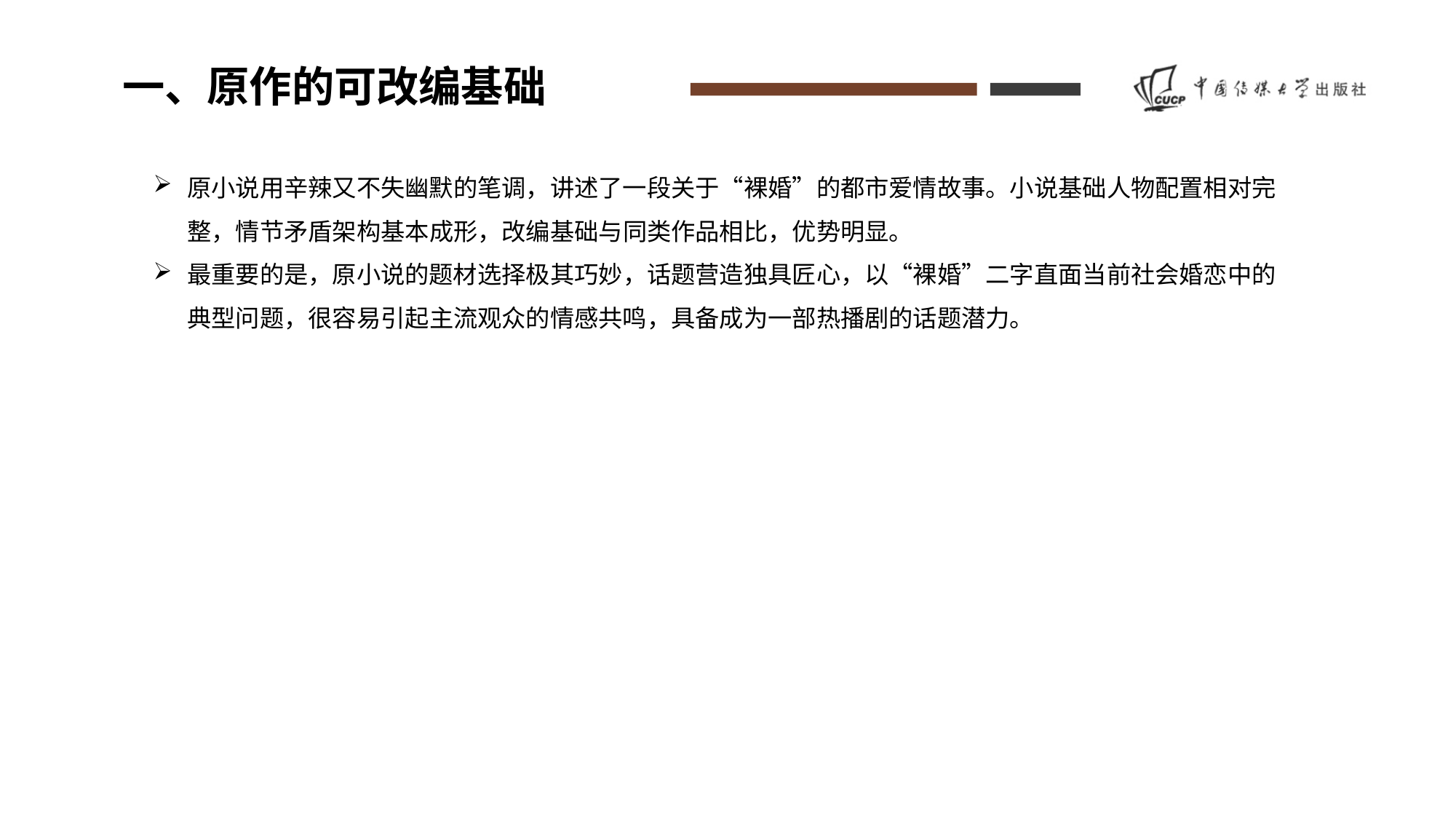

一、原作的可改编基础

原小说用辛辣又不失幽默的笔调，讲述了一段关于“裸婚”的都市爱情故事。小说基础人物配置相对完整，情节矛盾架构基本成形，改编基础与同类作品相比，优势明显。
最重要的是，原小说的题材选择极其巧妙，话题营造独具匠心，以“裸婚”二字直面当前社会婚恋中的典型问题，很容易引起主流观众的情感共鸣，具备成为一部热播剧的话题潜力。